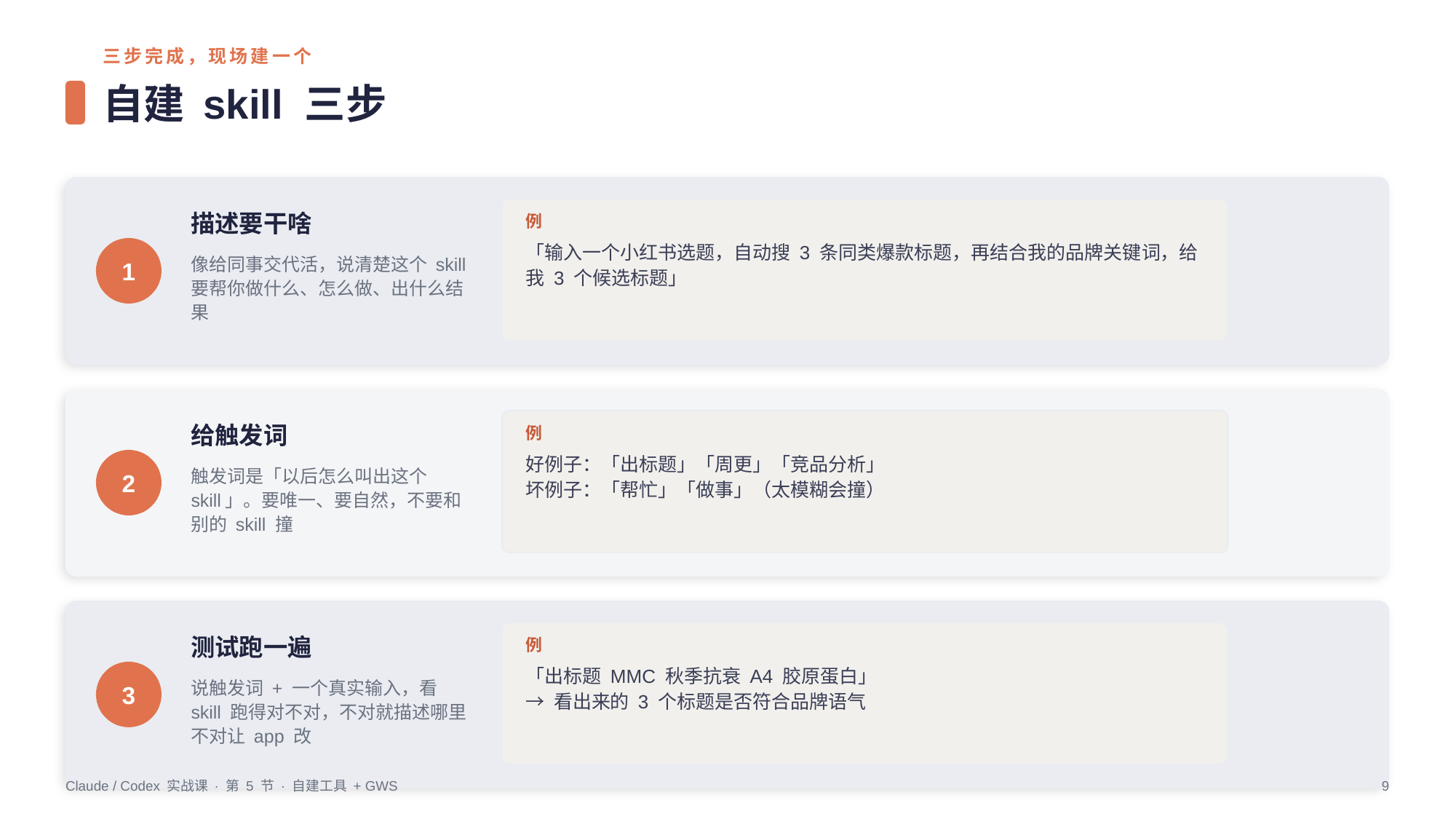

三步完成，现场建一个
自建 skill 三步

描述要干啥

例

1
「输入一个小红书选题，自动搜 3 条同类爆款标题，再结合我的品牌关键词，给我 3 个候选标题」
像给同事交代活，说清楚这个 skill 要帮你做什么、怎么做、出什么结果

给触发词

例

2
好例子：「出标题」「周更」「竞品分析」
坏例子：「帮忙」「做事」（太模糊会撞）
触发词是「以后怎么叫出这个 skill」。要唯一、要自然，不要和别的 skill 撞

测试跑一遍

例

3
「出标题 MMC 秋季抗衰 A4 胶原蛋白」
→ 看出来的 3 个标题是否符合品牌语气
说触发词 + 一个真实输入，看 skill 跑得对不对，不对就描述哪里不对让 app 改
Claude / Codex 实战课 · 第 5 节 · 自建工具 + GWS
9